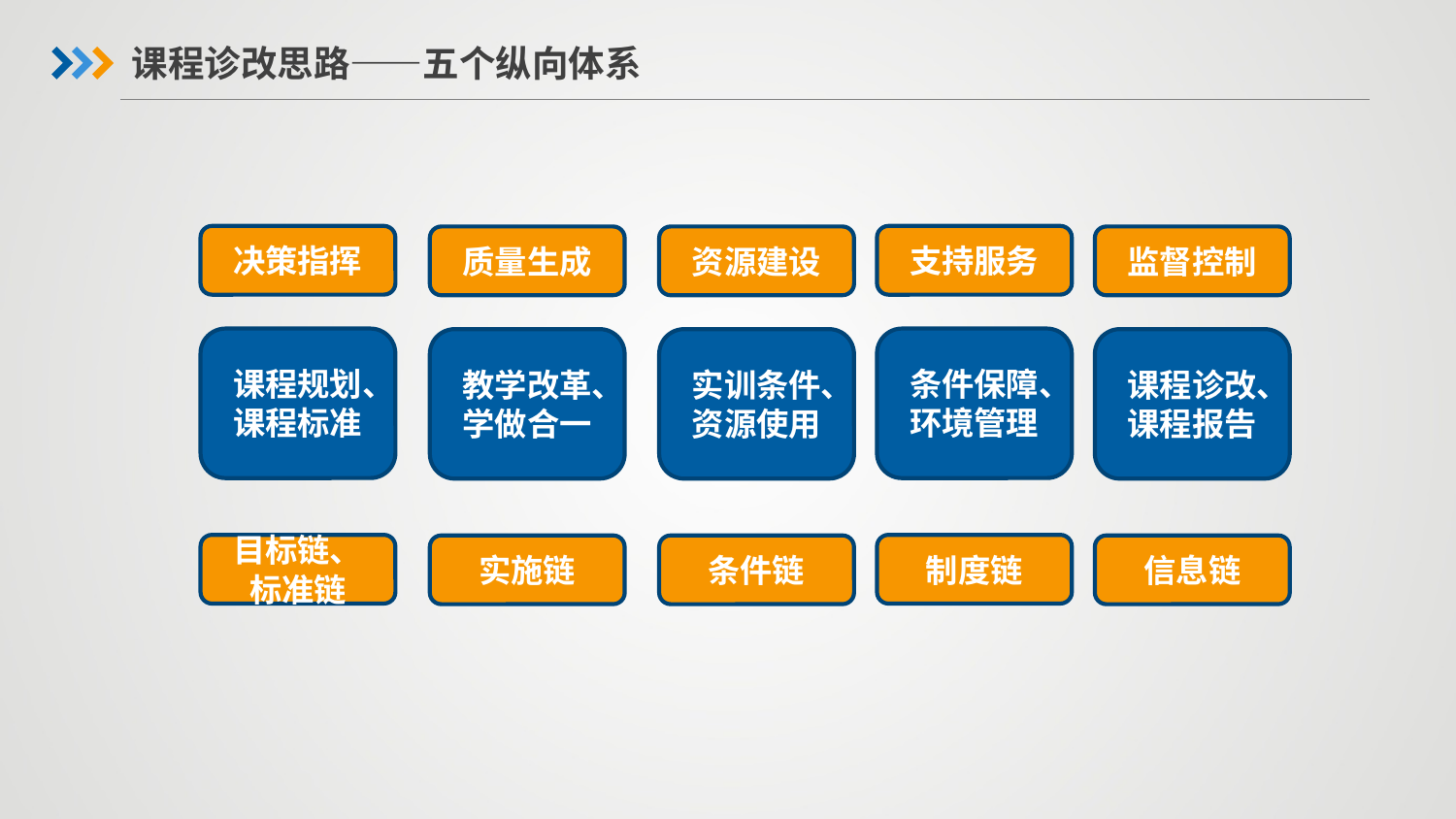

课程诊改思路——五个纵向体系
决策指挥
支持服务
质量生成
资源建设
监督控制
课程规划、课程标准
条件保障、环境管理
教学改革、学做合一
实训条件、资源使用
课程诊改、课程报告
目标链、标准链
制度链
实施链
条件链
信息链